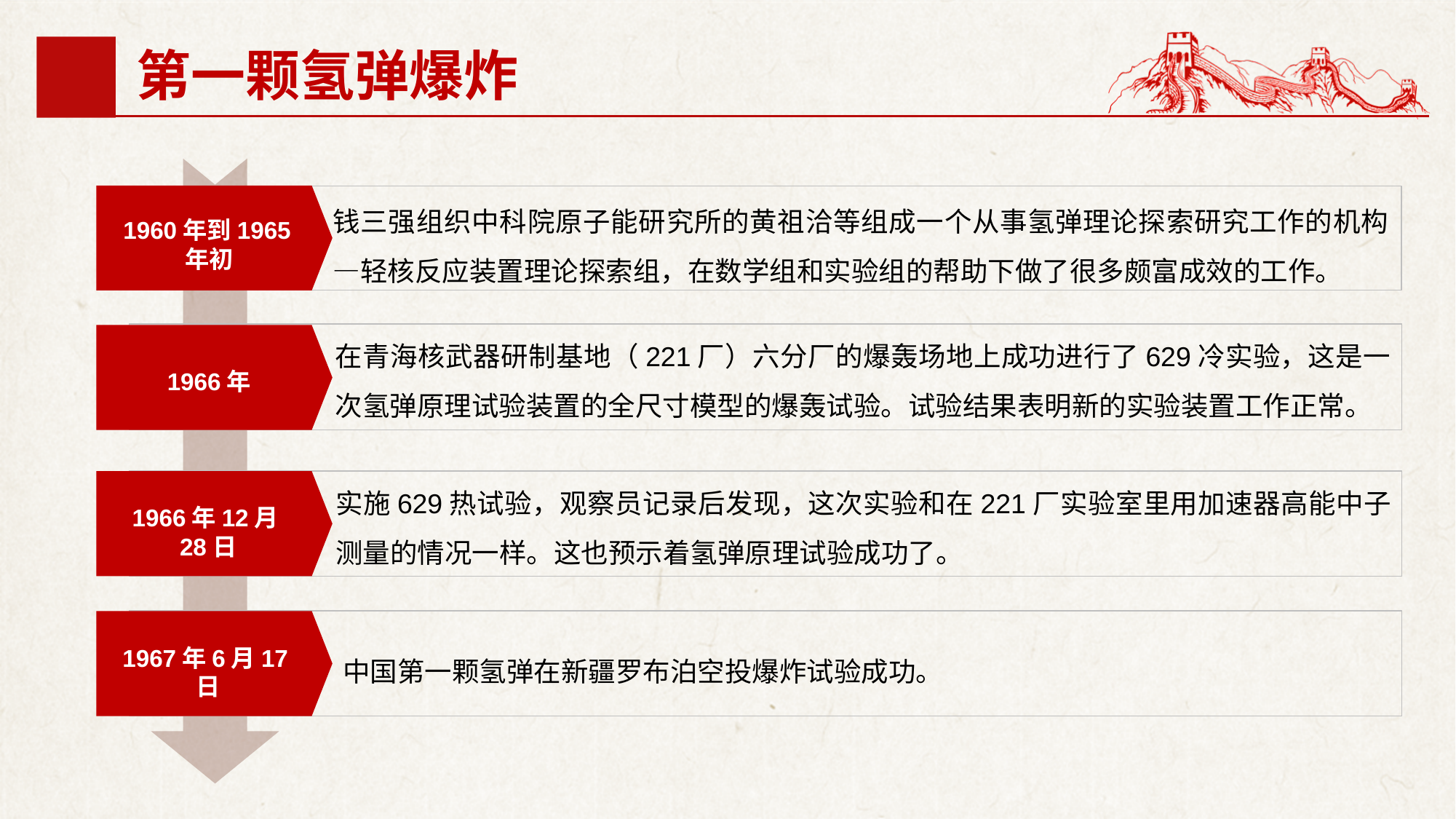

第一颗氢弹爆炸
钱三强组织中科院原子能研究所的黄祖洽等组成一个从事氢弹理论探索研究工作的机构—轻核反应装置理论探索组，在数学组和实验组的帮助下做了很多颇富成效的工作。

1960年到1965年初
在青海核武器研制基地（221厂）六分厂的爆轰场地上成功进行了629冷实验，这是一次氢弹原理试验装置的全尺寸模型的爆轰试验。试验结果表明新的实验装置工作正常。

1966年

实施629热试验，观察员记录后发现，这次实验和在221厂实验室里用加速器高能中子测量的情况一样。这也预示着氢弹原理试验成功了。

1966年12月28日

中国第一颗氢弹在新疆罗布泊空投爆炸试验成功。

1967年6月17日